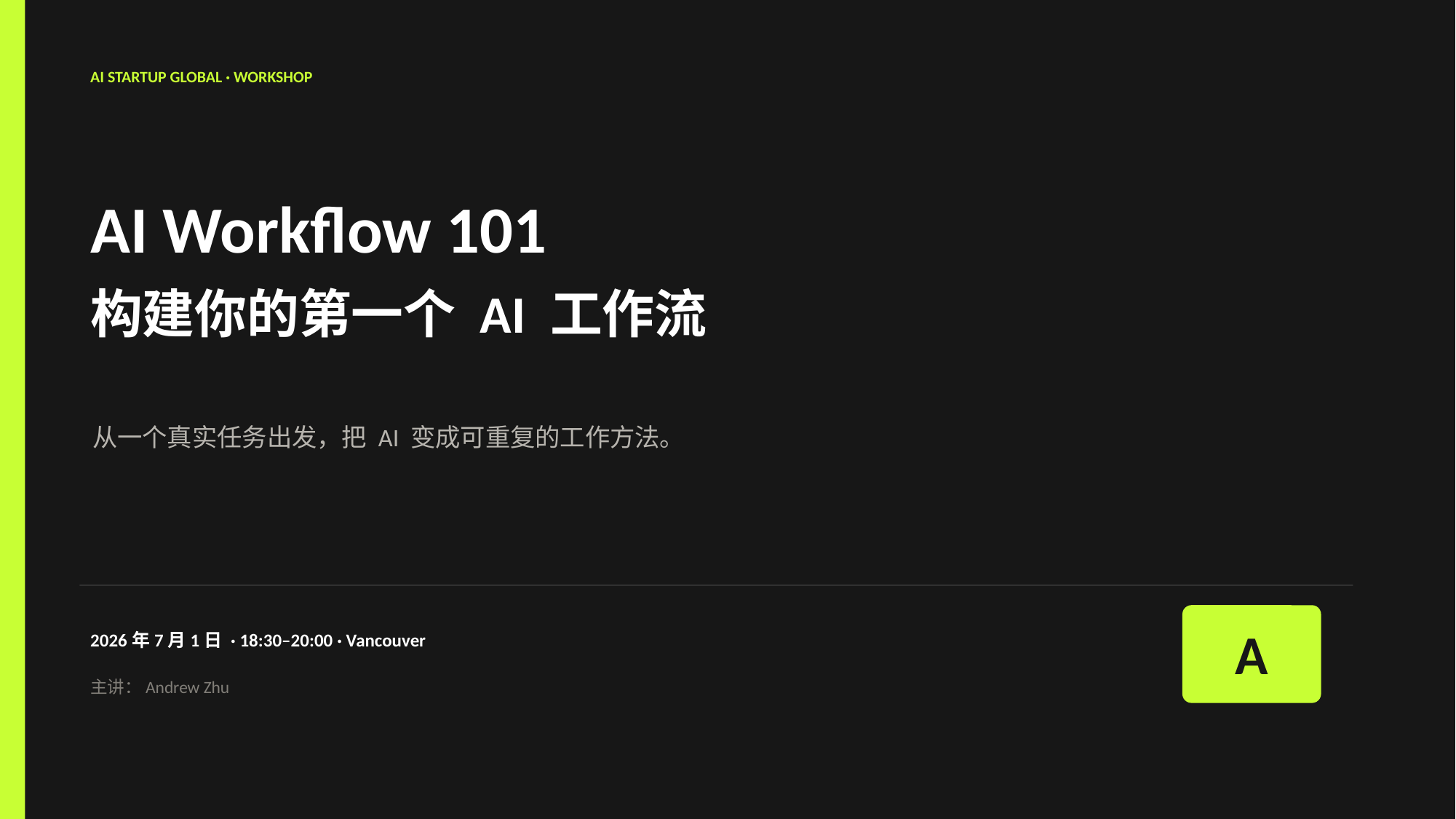

AI STARTUP GLOBAL · WORKSHOP
AI Workflow 101
构建你的第一个 AI 工作流
从一个真实任务出发，把 AI 变成可重复的工作方法。

A
2026年7月1日 · 18:30–20:00 · Vancouver
主讲：Andrew Zhu